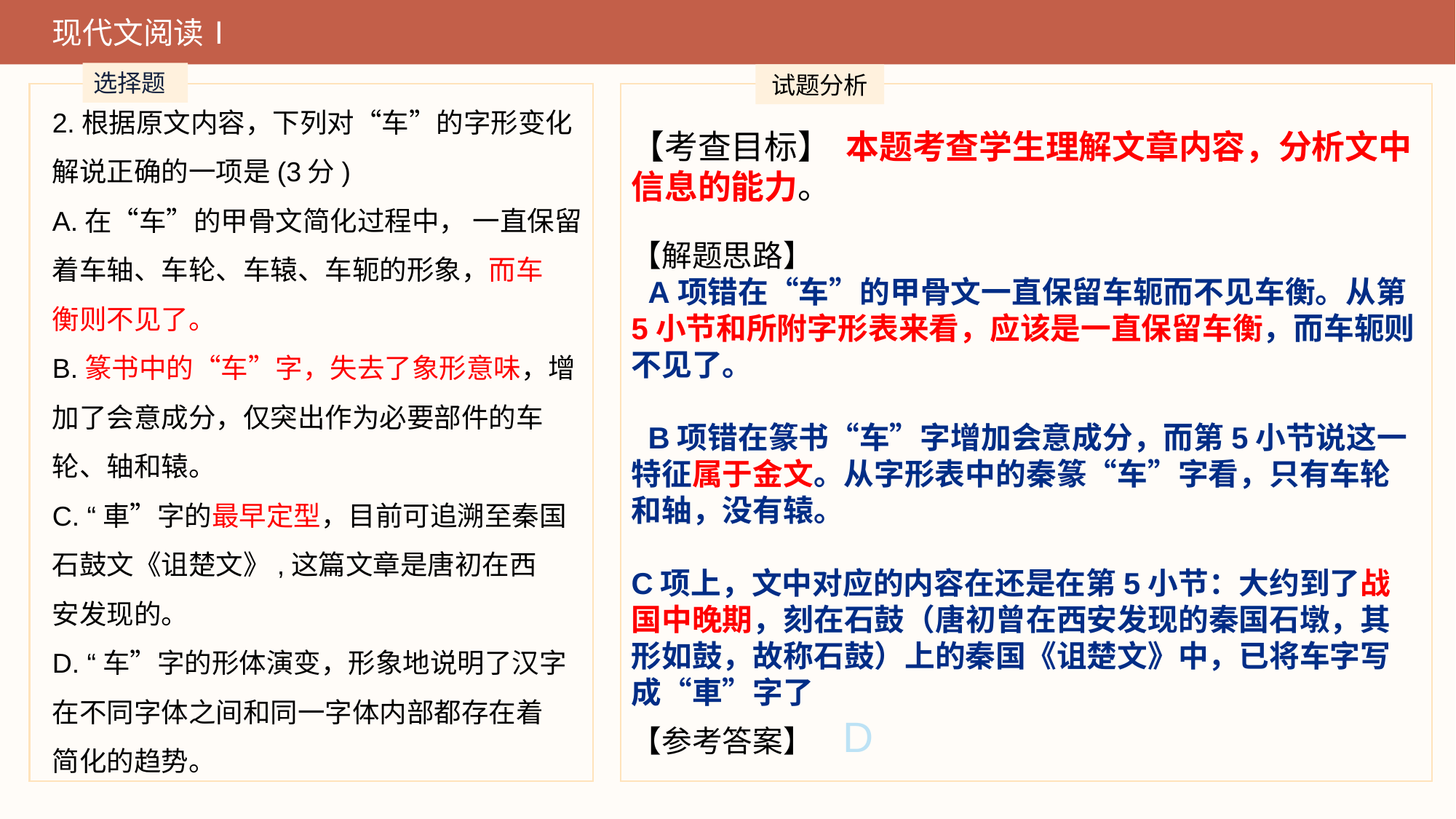

现代文阅读Ⅰ
选择题
试题分析

2.根据原文内容，下列对“车”的字形变化解说正确的一项是(3分)
A.在“车”的甲骨文简化过程中， 一直保留着车轴、车轮、车辕、车轭的形象，而车
衡则不见了。
B.篆书中的“车”字，失去了象形意味，增加了会意成分，仅突出作为必要部件的车
轮、轴和辕。
C. “車”字的最早定型，目前可追溯至秦国石鼓文《诅楚文》,这篇文章是唐初在西
安发现的。
D. “车”字的形体演变，形象地说明了汉字在不同字体之间和同一字体内部都存在着
简化的趋势。

【考查目标】  本题考查学生理解文章内容，分析文中信息的能力。

【解题思路】
  A项错在“车”的甲骨文一直保留车轭而不见车衡。从第5小节和所附字形表来看，应该是一直保留车衡，而车轭则不见了。

  B项错在篆书“车”字增加会意成分，而第5小节说这一特征属于金文。从字形表中的秦篆“车”字看，只有车轮和轴，没有辕。

C项上，文中对应的内容在还是在第5小节：大约到了战国中晚期，刻在石鼓（唐初曾在西安发现的秦国石墩，其形如鼓，故称石鼓）上的秦国《诅楚文》中，已将车字写成“車”字了
【参考答案】  D